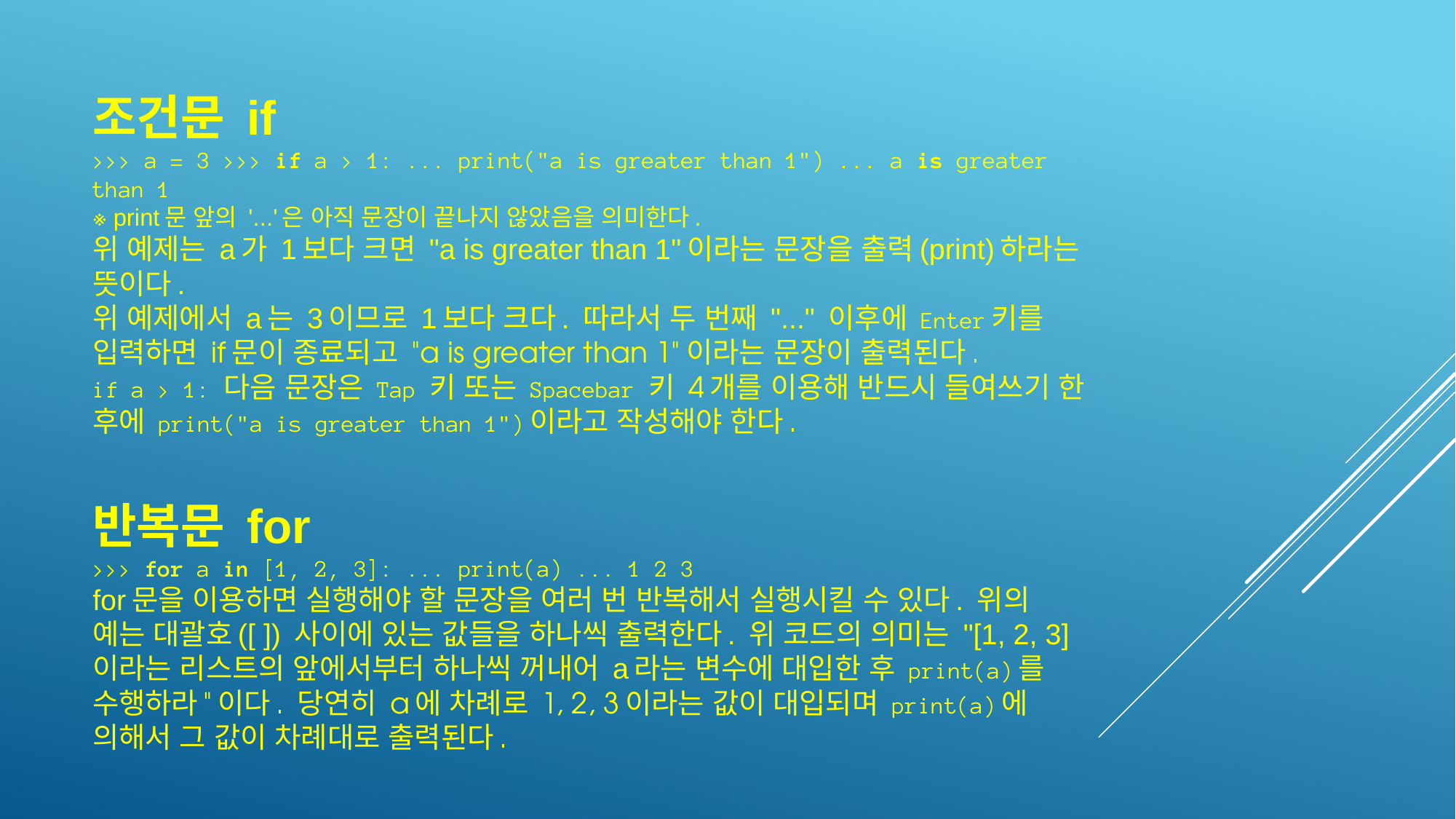

조건문 if
>>> a = 3 >>> if a > 1: ... print("a is greater than 1") ... a is greater than 1
※ print문 앞의 '...'은 아직 문장이 끝나지 않았음을 의미한다.
위 예제는 a가 1보다 크면 "a is greater than 1"이라는 문장을 출력(print)하라는 뜻이다.
위 예제에서 a는 3이므로 1보다 크다. 따라서 두 번째 "..." 이후에 Enter키를 입력하면 if문이 종료되고 "a is greater than 1"이라는 문장이 출력된다.
if a > 1: 다음 문장은 Tap 키 또는 Spacebar 키 4개를 이용해 반드시 들여쓰기 한 후에 print("a is greater than 1")이라고 작성해야 한다.

반복문 for
>>> for a in [1, 2, 3]: ... print(a) ... 1 2 3
for문을 이용하면 실행해야 할 문장을 여러 번 반복해서 실행시킬 수 있다. 위의 예는 대괄호([ ]) 사이에 있는 값들을 하나씩 출력한다. 위 코드의 의미는 "[1, 2, 3]이라는 리스트의 앞에서부터 하나씩 꺼내어 a라는 변수에 대입한 후 print(a)를 수행하라"이다. 당연히 a에 차례로 1, 2, 3이라는 값이 대입되며 print(a)에 의해서 그 값이 차례대로 출력된다.